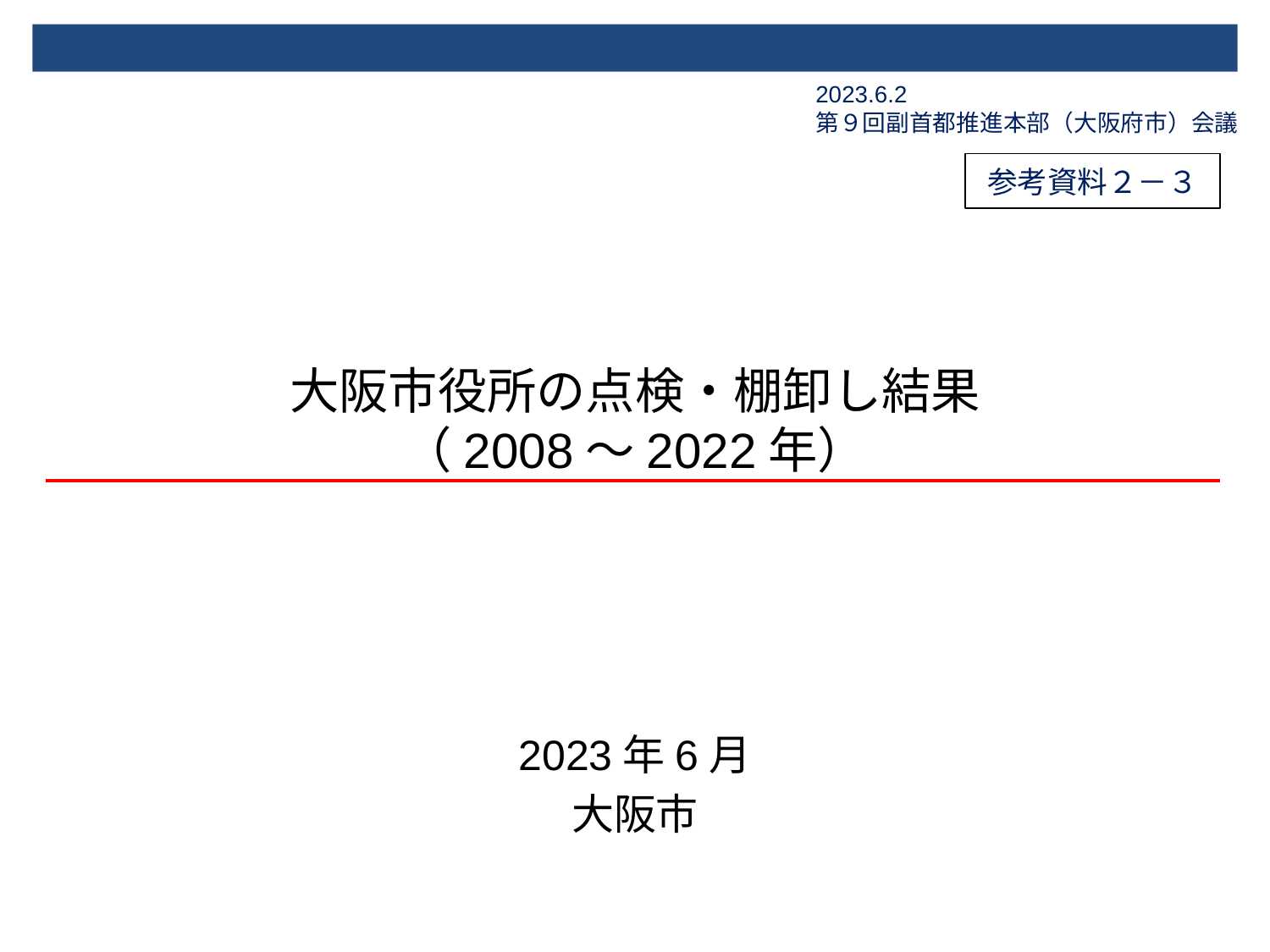

2023.6.2
第９回副首都推進本部（大阪府市）会議
参考資料２－３
# 大阪市役所の点検・棚卸し結果 （2008～2022年）
2023年6月
大阪市